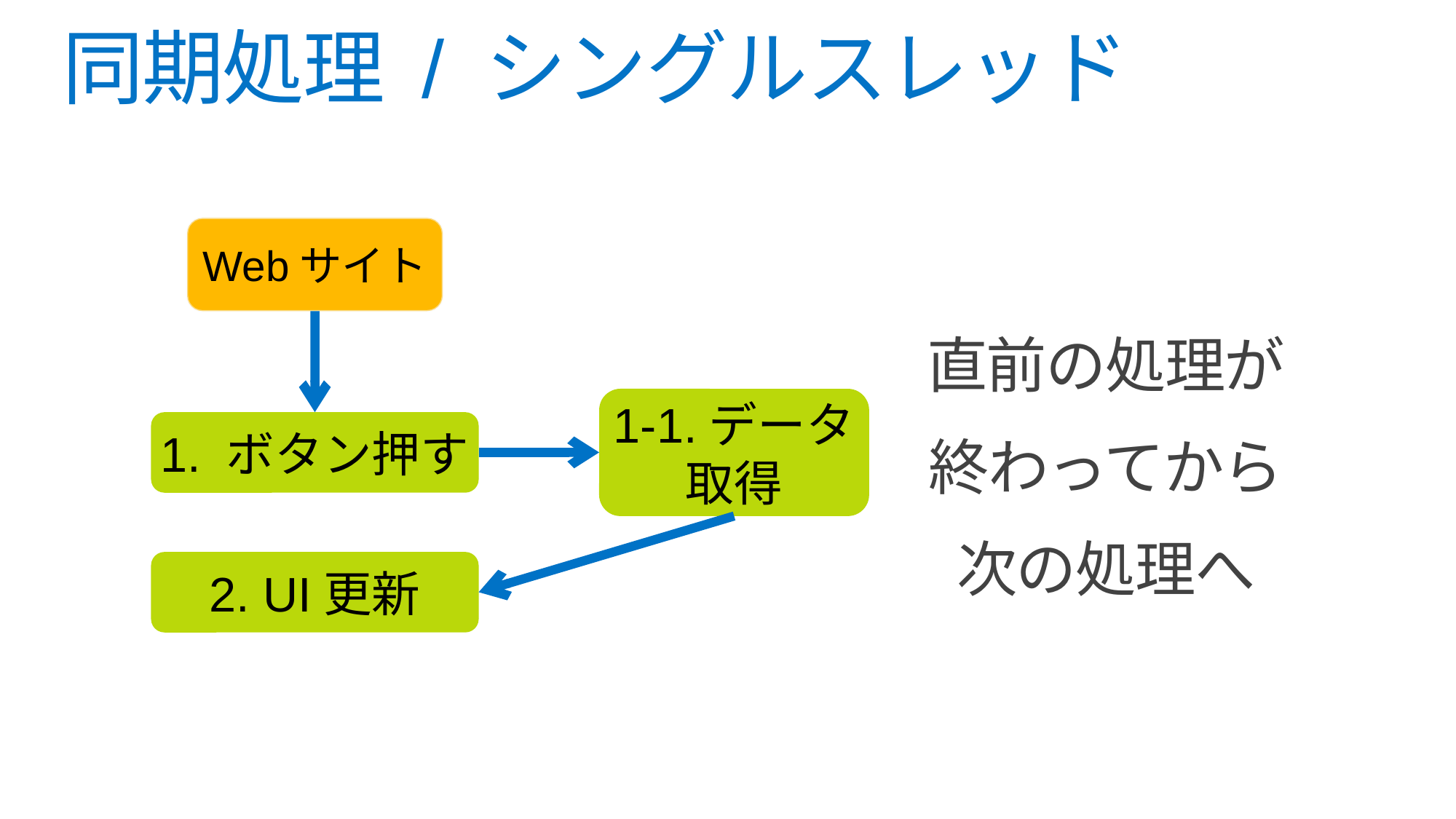

# 同期処理 / シングルスレッド
Webサイト
直前の処理が
終わってから
次の処理へ
1-1.データ取得
1. ボタン押す
2. UI更新